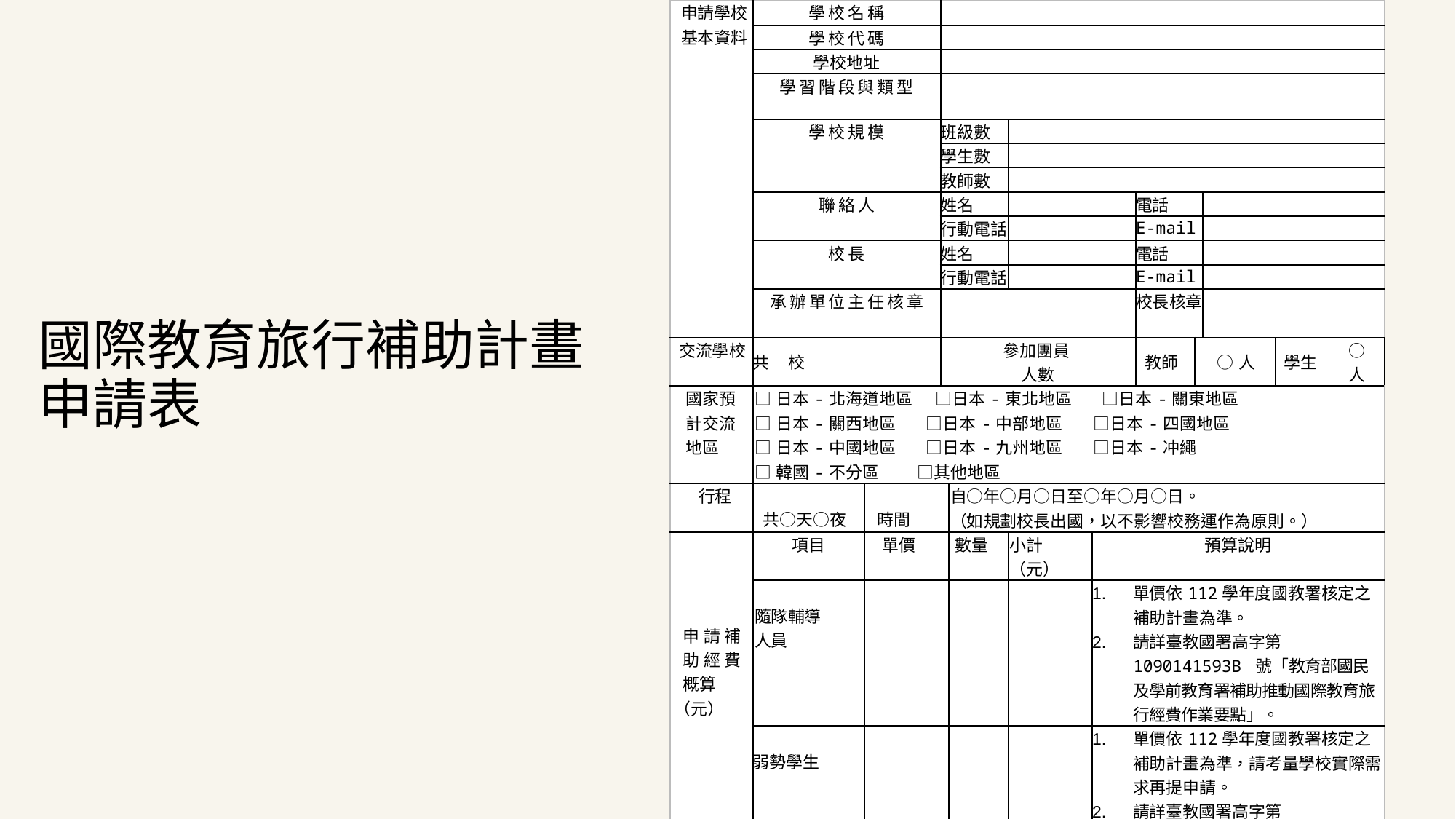

| 申請學校 基本資料 | 學校名稱 |  |  |  |  |  |  |  |  |  |  |
| --- | --- | --- | --- | --- | --- | --- | --- | --- | --- | --- | --- |
|  | 學校代碼 |  |  |  |  |  |  |  |  |  |  |
|  | 學校地址 |  |  |  |  |  |  |  |  |  |  |
|  | 學習階段與類型 |  |  |  |  |  |  |  |  |  |  |
|  | 學校規模 |  | 班級數 |  |  |  |  |  |  |  |  |
|  |  |  | 學生數 |  |  |  |  |  |  |  |  |
|  |  |  | 教師數 |  |  |  |  |  |  |  |  |
|  | 聯絡人 |  | 姓名 |  |  |  | 電話 |  |  |  |  |
|  |  |  | 行動電話 |  |  |  | E-mail |  |  |  |  |
|  | 校長 |  | 姓名 |  |  |  | 電話 |  |  |  |  |
|  |  |  | 行動電話 |  |  |  | E-mail |  |  |  |  |
|  | 承辦單位主任核章 |  |  |  |  |  | 校長核章 |  |  |  |  |
| 交流學校 | 共 校 |  | 參加團員 人數 |  |  |  | 教師 | ○人 |  | 學生 | ○人 |
| 國家預計交流地區 | □日本-北海道地區 □日本-東北地區 □日本-關東地區 □日本-關西地區 □日本-中部地區 □日本-四國地區 □日本-中國地區 □日本-九州地區 □日本-冲繩 □韓國-不分區 □其他地區 |  |  |  |  |  |  |  |  |  |  |
| 行程 | 共○天○夜 | 時間 |  | 自○年○月○日至○年○月○日。 （如規劃校長出國，以不影響校務運作為原則。） |  |  |  |  |  |  |  |
| 申請補助經費概算 （元） | 項目 | 單價 |  | 數量 | 小計（元） | 預算說明 |  |  |  |  |  |
|  | 隨隊輔導 人員 |  |  |  |  | 單價依112學年度國教署核定之補助計畫為準。 請詳臺教國署高字第1090141593B 號「教育部國民及學前教育署補助推動國際教育旅行經費作業要點」。 |  |  |  |  |  |
|  | 弱勢學生 |  |  |  |  | 單價依112學年度國教署核定之補助計畫為準，請考量學校實際需求再提申請。 請詳臺教國署高字第 1090141593B 號「教育部國民及學前教育署補助推動國際教育旅行經費作業要點」。 |  |  |  |  |  |
|  | 發展國際教育旅行課程 | 10,000 |  | 1 | 10000 | 請詳臺教國署高字第 1090141593B 號「教育部國民及學前教育署補助推動國際教育旅行經費作業要點」。 |  |  |  |  |  |
|  | 合 計 | 新臺幣 萬 元。 |  |  |  |  |  |  |  |  |  |
# 國際教育旅行補助計畫申請表